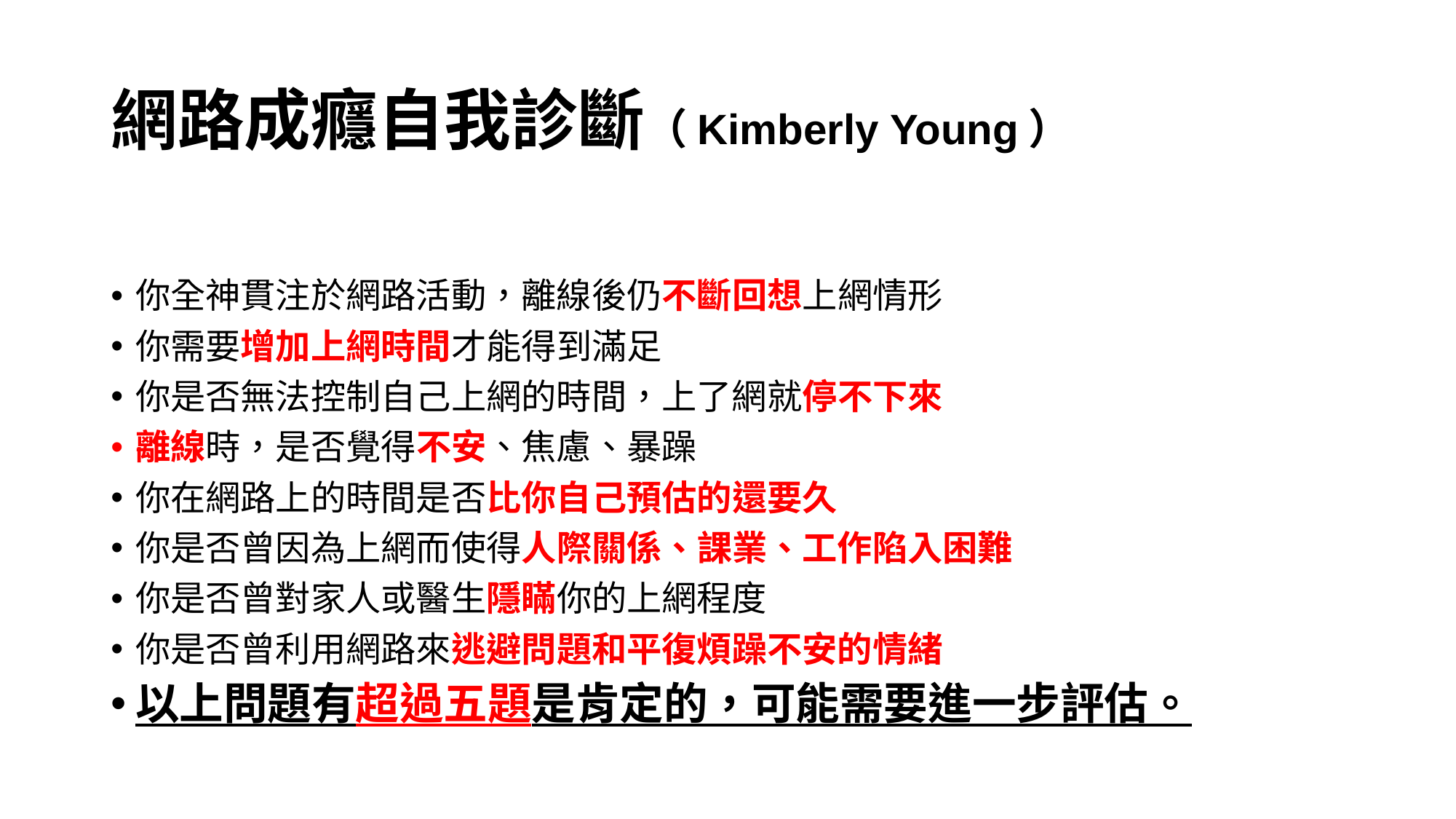

# 網路成癮自我診斷（Kimberly Young）

你全神貫注於網路活動，離線後仍不斷回想上網情形
你需要增加上網時間才能得到滿足
你是否無法控制自己上網的時間，上了網就停不下來
離線時，是否覺得不安、焦慮、暴躁
你在網路上的時間是否比你自己預估的還要久
你是否曾因為上網而使得人際關係、課業、工作陷入困難
你是否曾對家人或醫生隱瞞你的上網程度
你是否曾利用網路來逃避問題和平復煩躁不安的情緒
以上問題有超過五題是肯定的，可能需要進一步評估。